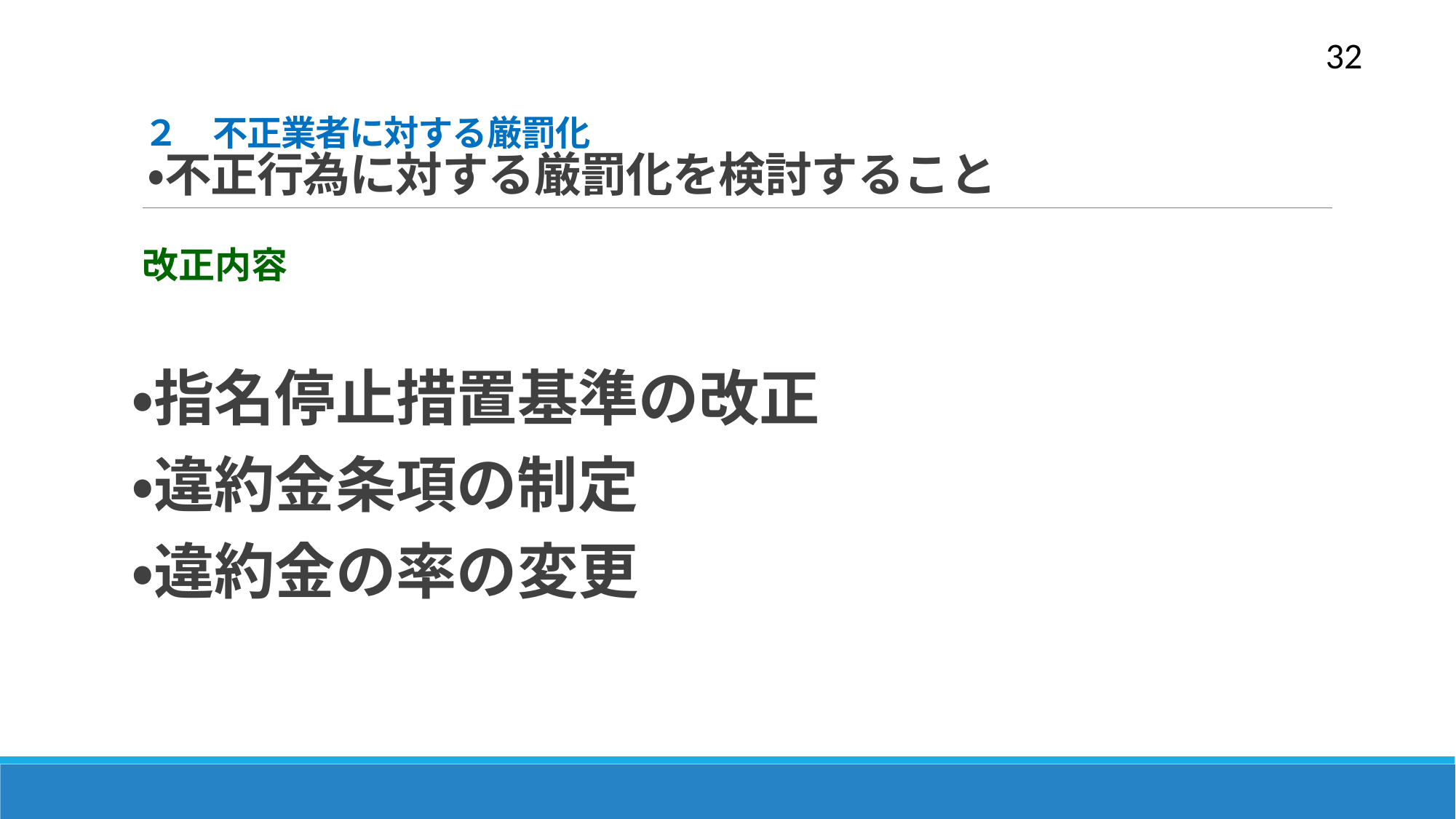

32
# ２　不正業者に対する厳罰化 　・不正行為に対する厳罰化を検討すること
改正内容

・指名停止措置基準の改正
・違約金条項の制定
・違約金の率の変更